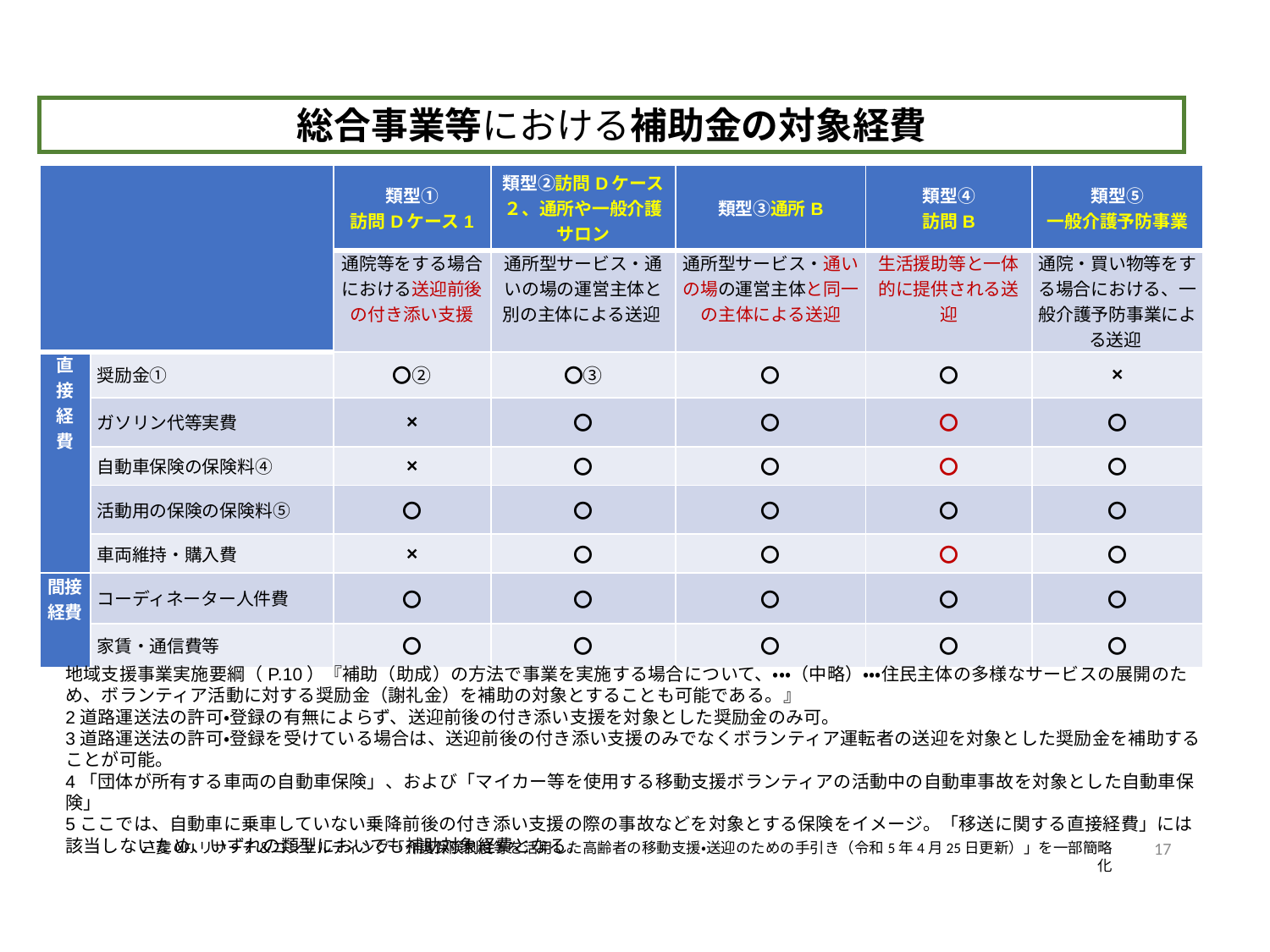

総合事業等における補助金の対象経費
|  |  | 類型① 訪問Dケース1 | 類型②訪問Dケース２、通所や一般介護サロン | 類型③通所B | 類型④ 訪問B | 類型⑤ 一般介護予防事業 |
| --- | --- | --- | --- | --- | --- | --- |
|  |  | 通院等をする場合における送迎前後の付き添い支援 | 通所型サービス・通いの場の運営主体と別の主体による送迎 | 通所型サービス・通いの場の運営主体と同一の主体による送迎 | 生活援助等と一体的に提供される送迎 | 通院・買い物等をする場合における、一般介護予防事業による送迎 |
| 直接経費 | 奨励金① | 〇② | 〇③ | 〇 | 〇 | × |
|  | ガソリン代等実費 | × | 〇 | 〇 | 〇 | 〇 |
|  | 自動車保険の保険料④ | × | 〇 | 〇 | 〇 | 〇 |
|  | 活動用の保険の保険料⑤ | 〇 | 〇 | 〇 | 〇 | 〇 |
|  | 車両維持・購入費 | × | 〇 | 〇 | 〇 | 〇 |
| 間接経費 | コーディネーター人件費 | 〇 | 〇 | 〇 | 〇 | 〇 |
|  | 家賃・通信費等 | 〇 | 〇 | 〇 | 〇 | 〇 |

地域支援事業実施要綱（P.10）『補助（助成）の方法で事業を実施する場合について、・・・（中略）・・・住民主体の多様なサービスの展開のため、ボランティア活動に対する奨励金（謝礼金）を補助の対象とすることも可能である。』
2道路運送法の許可・登録の有無によらず、送迎前後の付き添い支援を対象とした奨励金のみ可。
3道路運送法の許可・登録を受けている場合は、送迎前後の付き添い支援のみでなくボランティア運転者の送迎を対象とした奨励金を補助することが可能。
4「団体が所有する車両の自動車保険」、および「マイカー等を使用する移動支援ボランティアの活動中の自動車事故を対象とした自動車保険」
5ここでは、自動車に乗車していない乗降前後の付き添い支援の際の事故などを対象とする保険をイメージ。「移送に関する直接経費」には該当しないため、いずれの類型においても補助対象経費となる。
17
三菱UFJリサーチ＆コンサルティング「介護保険制度等を活用した高齢者の移動支援・送迎のための手引き（令和5年4月25日更新）」を一部簡略化